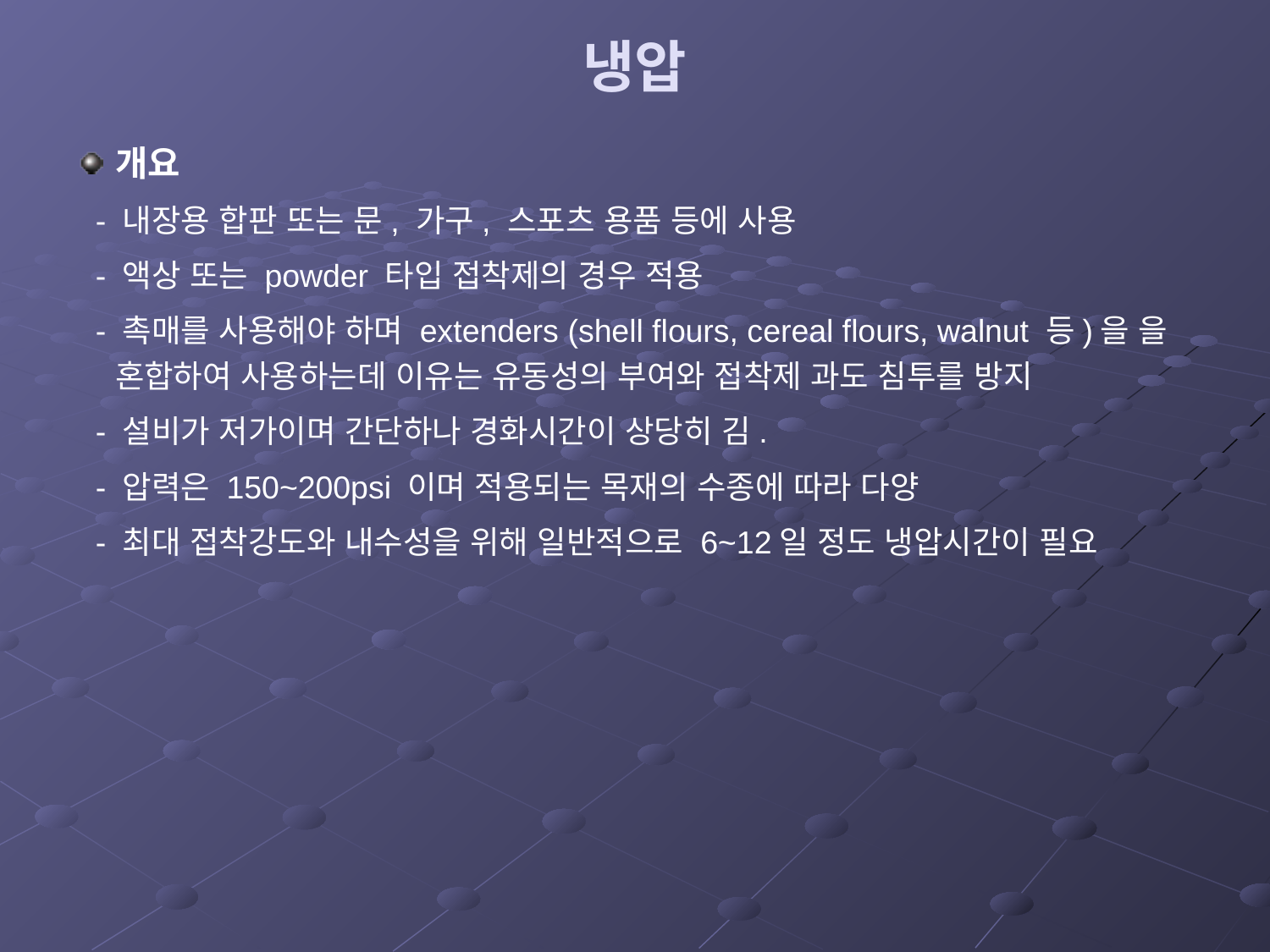

# 냉압
개요
  - 내장용 합판 또는 문, 가구, 스포츠 용품 등에 사용
  - 액상 또는 powder 타입 접착제의 경우 적용
  - 촉매를 사용해야 하며 extenders (shell flours, cereal flours, walnut 등)을 을 혼합하여 사용하는데 이유는 유동성의 부여와 접착제 과도 침투를 방지
  - 설비가 저가이며 간단하나 경화시간이 상당히 김.
  - 압력은 150~200psi 이며 적용되는 목재의 수종에 따라 다양
  - 최대 접착강도와 내수성을 위해 일반적으로 6~12일 정도 냉압시간이 필요